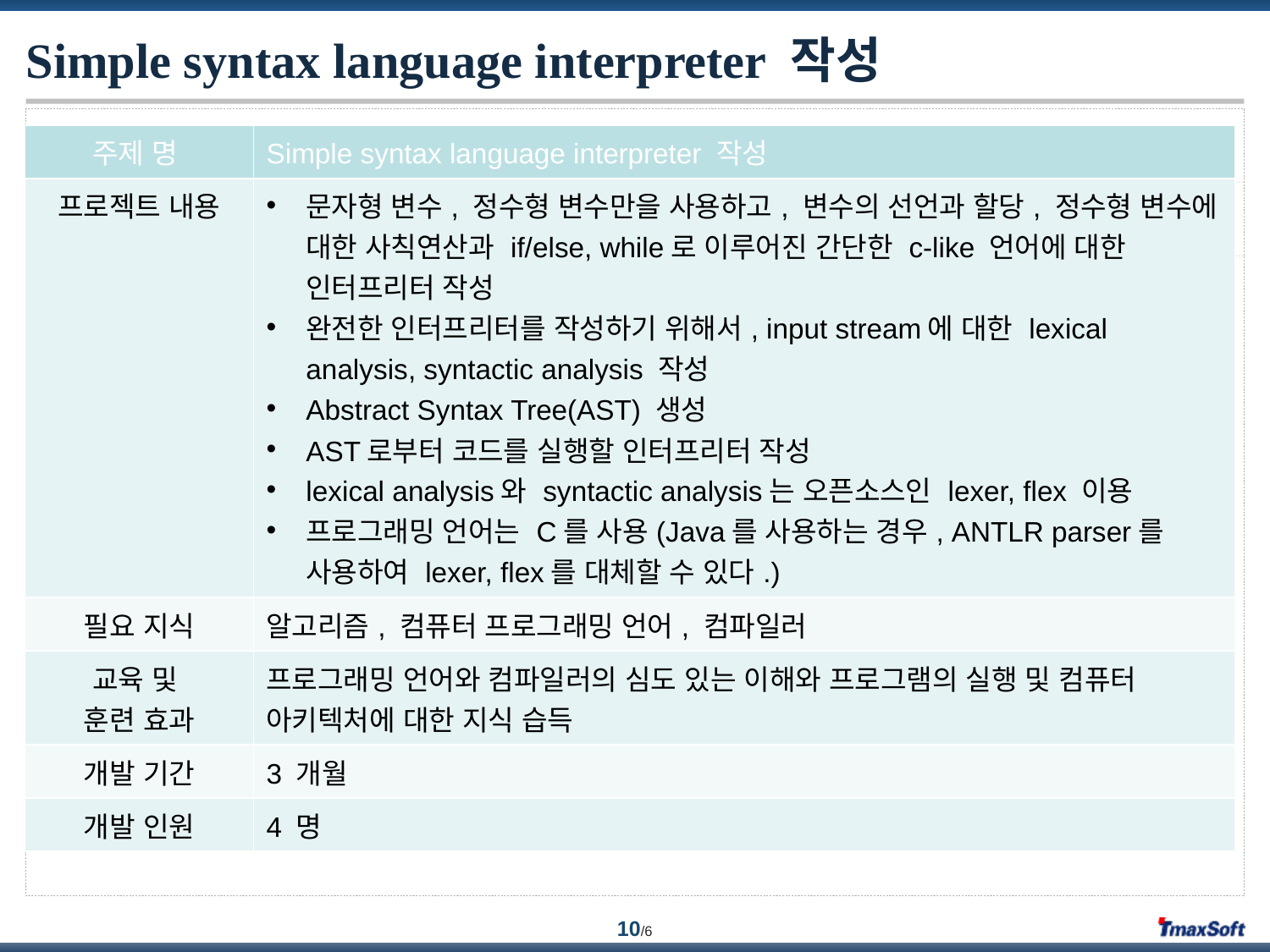

# Simple syntax language interpreter 작성
| 주제 명 | Simple syntax language interpreter 작성 |
| --- | --- |
| 프로젝트 내용 | 문자형 변수, 정수형 변수만을 사용하고, 변수의 선언과 할당, 정수형 변수에 대한 사칙연산과 if/else, while로 이루어진 간단한 c-like 언어에 대한 인터프리터 작성 완전한 인터프리터를 작성하기 위해서, input stream에 대한 lexical analysis, syntactic analysis 작성 Abstract Syntax Tree(AST) 생성 AST로부터 코드를 실행할 인터프리터 작성 lexical analysis와 syntactic analysis는 오픈소스인 lexer, flex 이용 프로그래밍 언어는 C를 사용(Java를 사용하는 경우, ANTLR parser를 사용하여 lexer, flex를 대체할 수 있다.) |
| 필요 지식 | 알고리즘, 컴퓨터 프로그래밍 언어, 컴파일러 |
| 교육 및 훈련 효과 | 프로그래밍 언어와 컴파일러의 심도 있는 이해와 프로그램의 실행 및 컴퓨터 아키텍처에 대한 지식 습득 |
| 개발 기간 | 3 개월 |
| 개발 인원 | 4 명 |